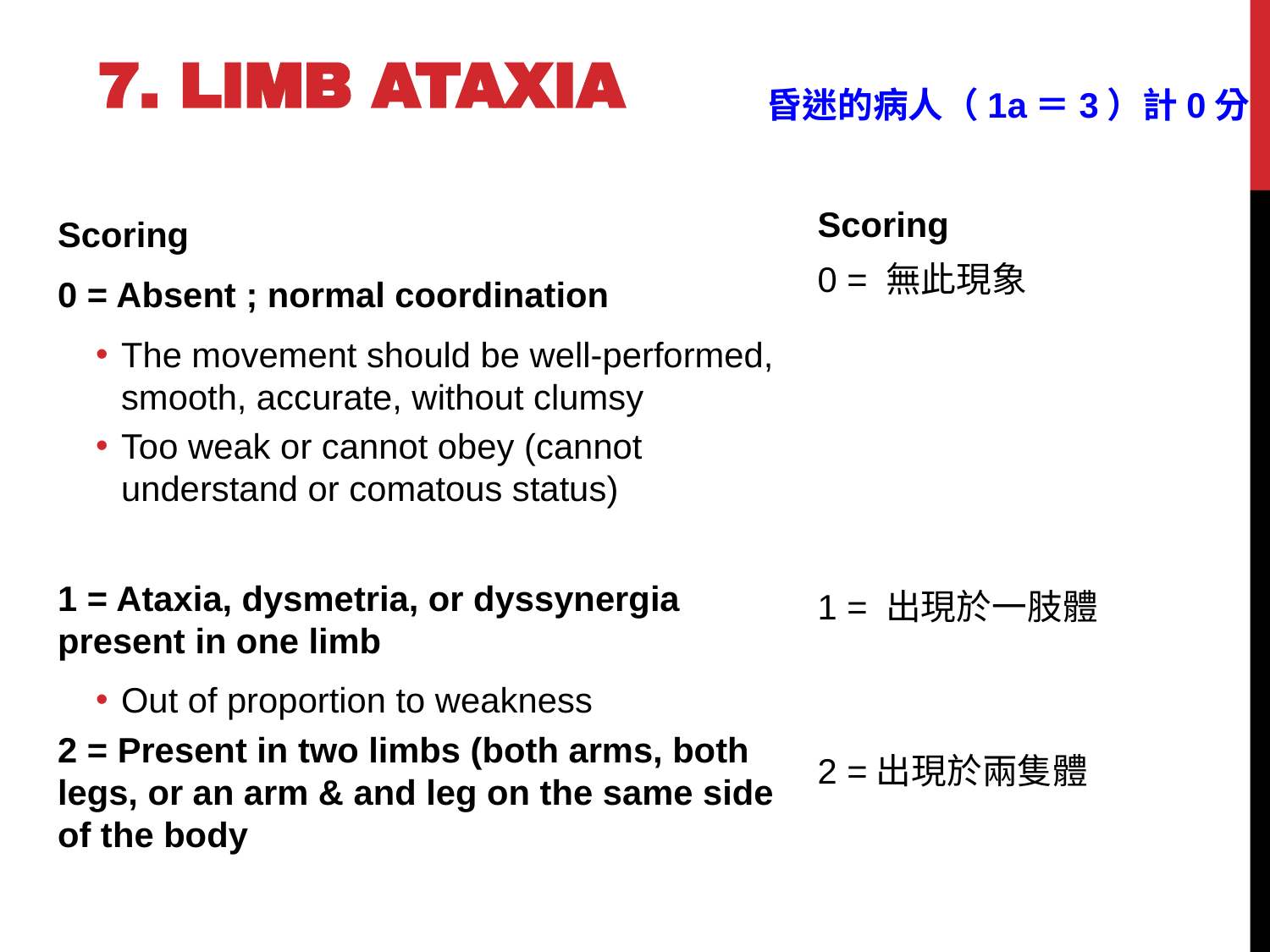

# 7. Limb ataxia
昏迷的病人（1a＝3）計0分
Scoring
0 = 無此現象

1 = 出現於一肢體

2 =出現於兩隻體

Scoring
0 = Absent ; normal coordination
The movement should be well-performed, smooth, accurate, without clumsy
Too weak or cannot obey (cannot understand or comatous status)

1 = Ataxia, dysmetria, or dyssynergia present in one limb
Out of proportion to weakness
2 = Present in two limbs (both arms, both legs, or an arm & and leg on the same side of the body